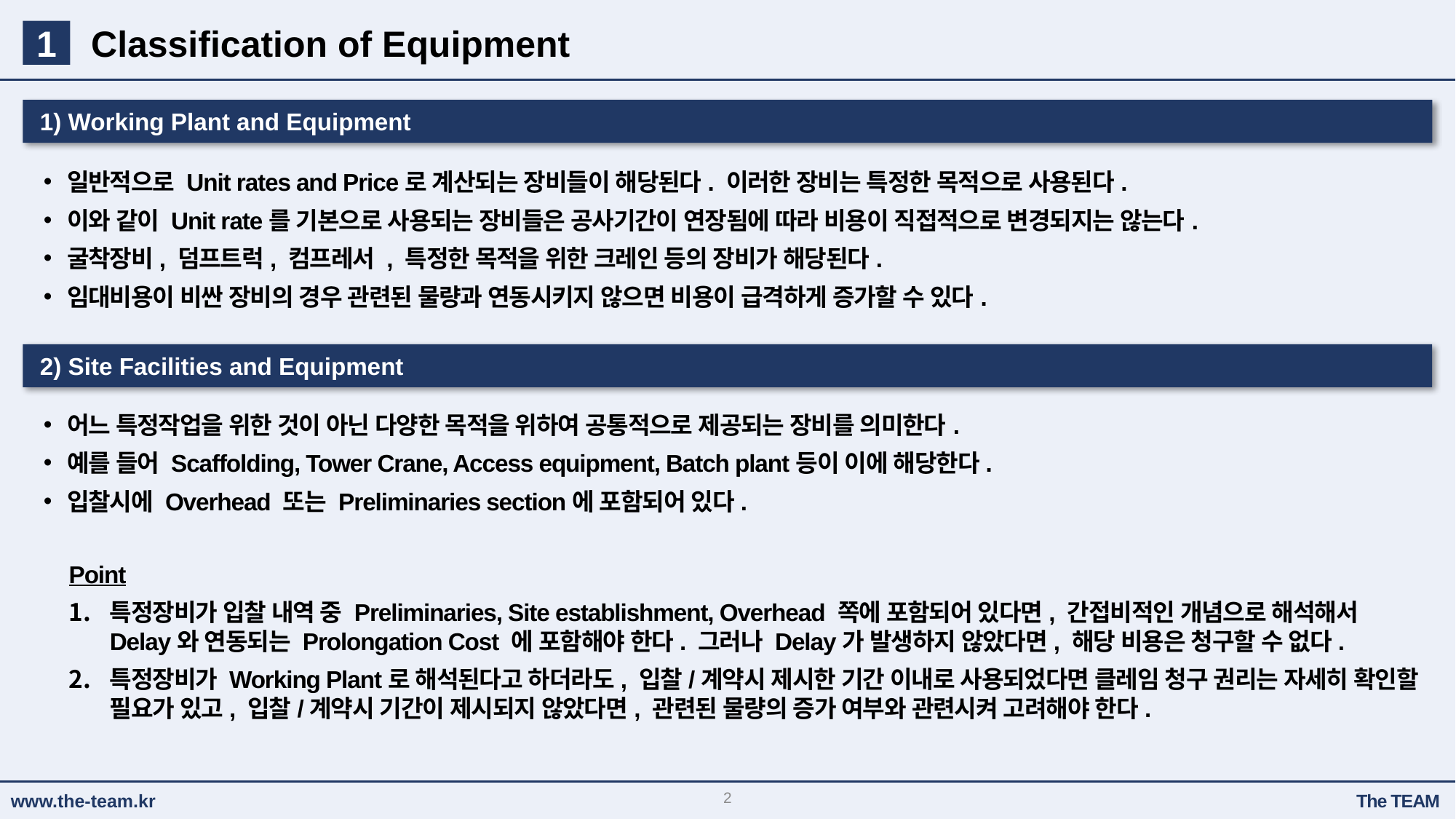

Classification of Equipment
1
1) Working Plant and Equipment
일반적으로 Unit rates and Price로 계산되는 장비들이 해당된다. 이러한 장비는 특정한 목적으로 사용된다.
이와 같이 Unit rate를 기본으로 사용되는 장비들은 공사기간이 연장됨에 따라 비용이 직접적으로 변경되지는 않는다.
굴착장비, 덤프트럭, 컴프레서 , 특정한 목적을 위한 크레인 등의 장비가 해당된다.
임대비용이 비싼 장비의 경우 관련된 물량과 연동시키지 않으면 비용이 급격하게 증가할 수 있다.
2) Site Facilities and Equipment
어느 특정작업을 위한 것이 아닌 다양한 목적을 위하여 공통적으로 제공되는 장비를 의미한다.
예를 들어 Scaffolding, Tower Crane, Access equipment, Batch plant등이 이에 해당한다.
입찰시에 Overhead 또는 Preliminaries section에 포함되어 있다.
Point
특정장비가 입찰 내역 중 Preliminaries, Site establishment, Overhead 쪽에 포함되어 있다면, 간접비적인 개념으로 해석해서 Delay와 연동되는 Prolongation Cost 에 포함해야 한다. 그러나 Delay가 발생하지 않았다면, 해당 비용은 청구할 수 없다.
특정장비가 Working Plant로 해석된다고 하더라도, 입찰/계약시 제시한 기간 이내로 사용되었다면 클레임 청구 권리는 자세히 확인할 필요가 있고, 입찰/계약시 기간이 제시되지 않았다면, 관련된 물량의 증가 여부와 관련시켜 고려해야 한다.
2